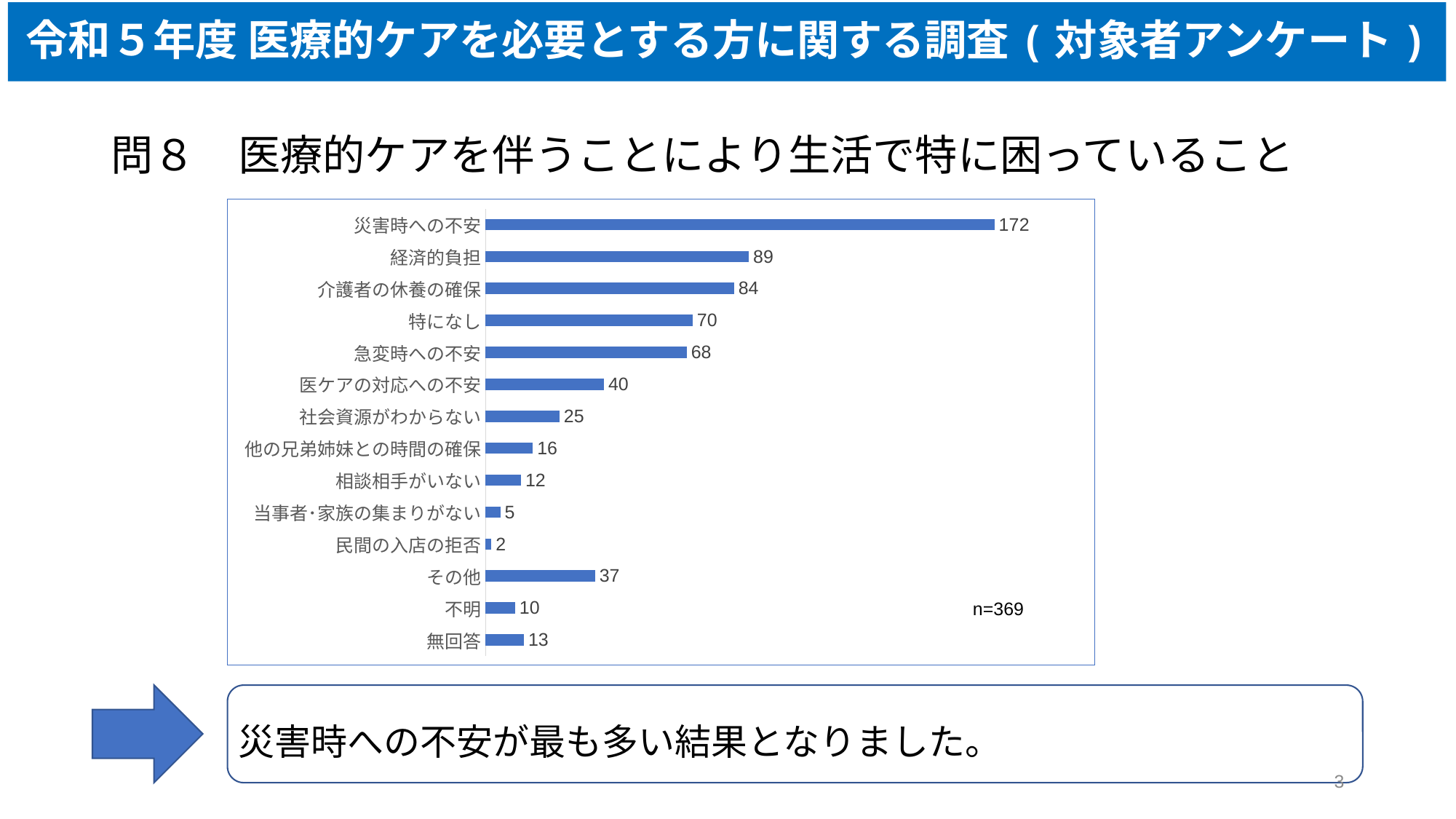

# 令和５年度 医療的ケアを必要とする方に関する調査(対象者アンケート)
問８　医療的ケアを伴うことにより生活で特に困っていること

### Chart

| Category | 回答数 |
|---|---|
| 無回答 | 13.0 |
| 不明 | 10.0 |
| その他 | 37.0 |
| 民間の入店の拒否 | 2.0 |
| 当事者･家族の集まりがない | 5.0 |
| 相談相手がいない | 12.0 |
| 他の兄弟姉妹との時間の確保 | 16.0 |
| 社会資源がわからない | 25.0 |
| 医ケアの対応への不安 | 40.0 |
| 急変時への不安 | 68.0 |
| 特になし | 70.0 |
| 介護者の休養の確保 | 84.0 |
| 経済的負担 | 89.0 |
| 災害時への不安 | 172.0 |
n=369
災害時への不安が最も多い結果となりました。

3